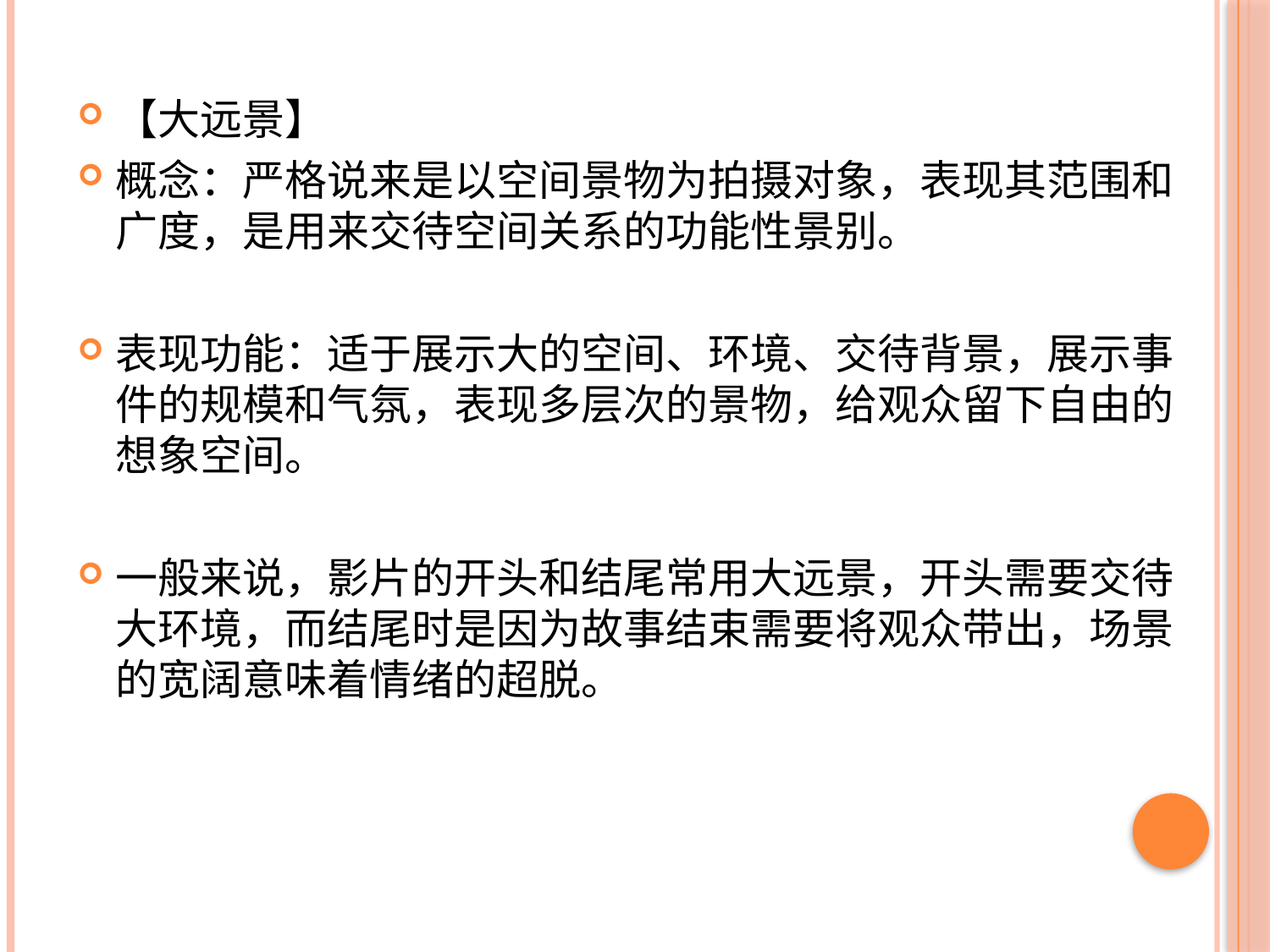

#
【大远景】
概念：严格说来是以空间景物为拍摄对象，表现其范围和广度，是用来交待空间关系的功能性景别。

表现功能：适于展示大的空间、环境、交待背景，展示事件的规模和气氛，表现多层次的景物，给观众留下自由的想象空间。

一般来说，影片的开头和结尾常用大远景，开头需要交待大环境，而结尾时是因为故事结束需要将观众带出，场景的宽阔意味着情绪的超脱。